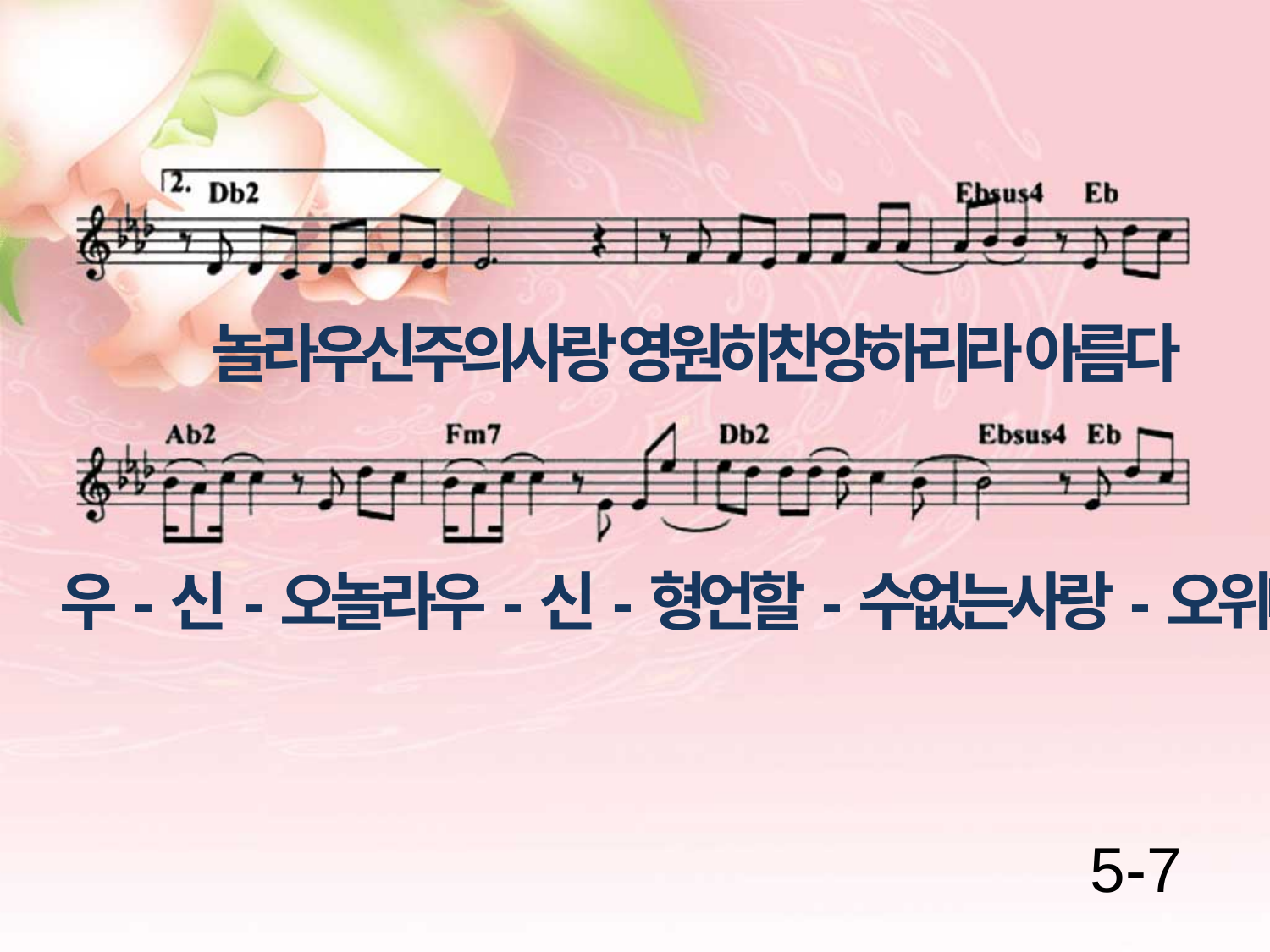

놀라우신주의사랑 영원히찬양하리라 아름다
우-신-오놀라우-신-형언할-수없는사랑-오위대
5-7